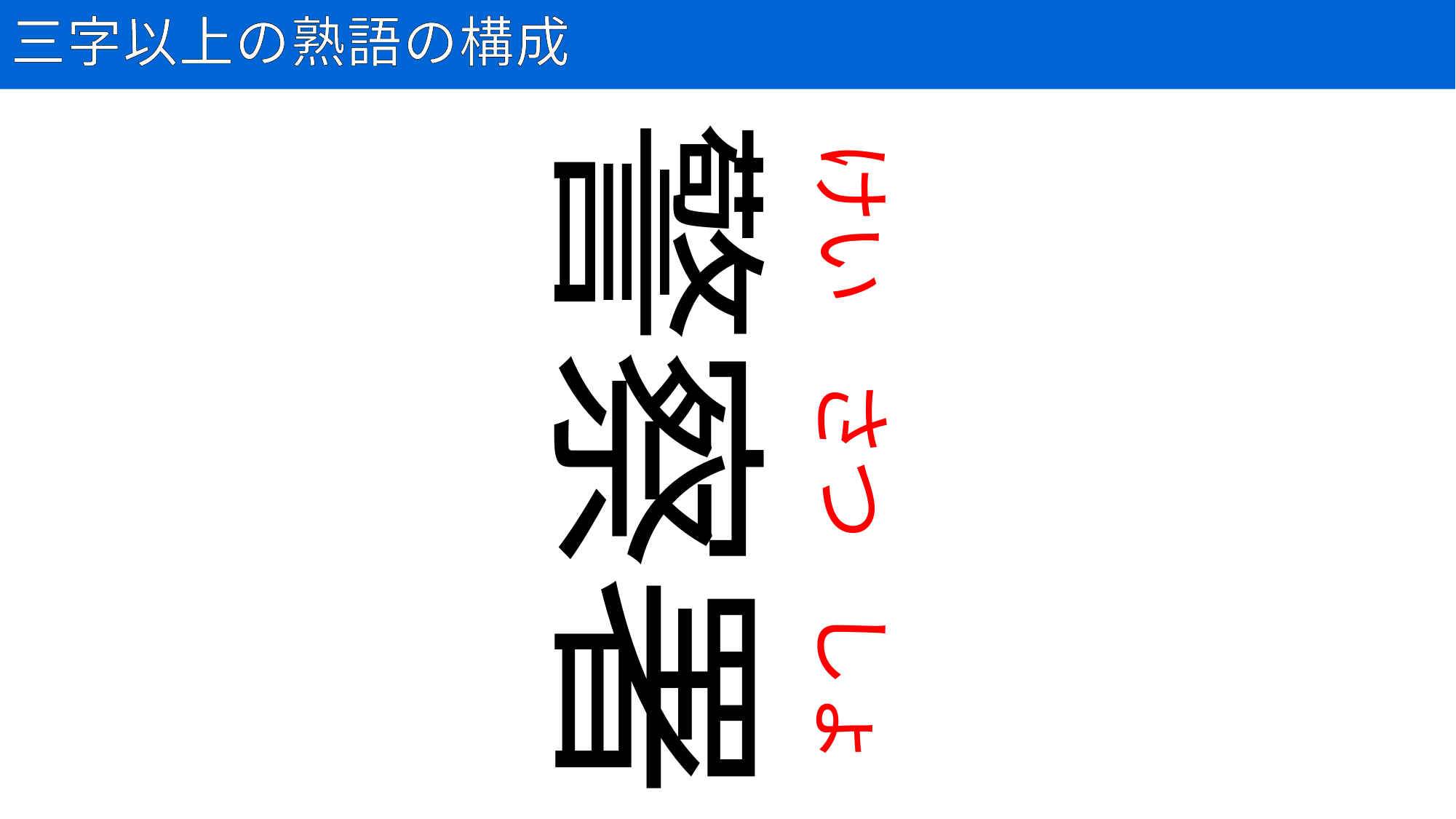

# 三字以上の熟語の構成
42
警察署
けい
さつ
しょ